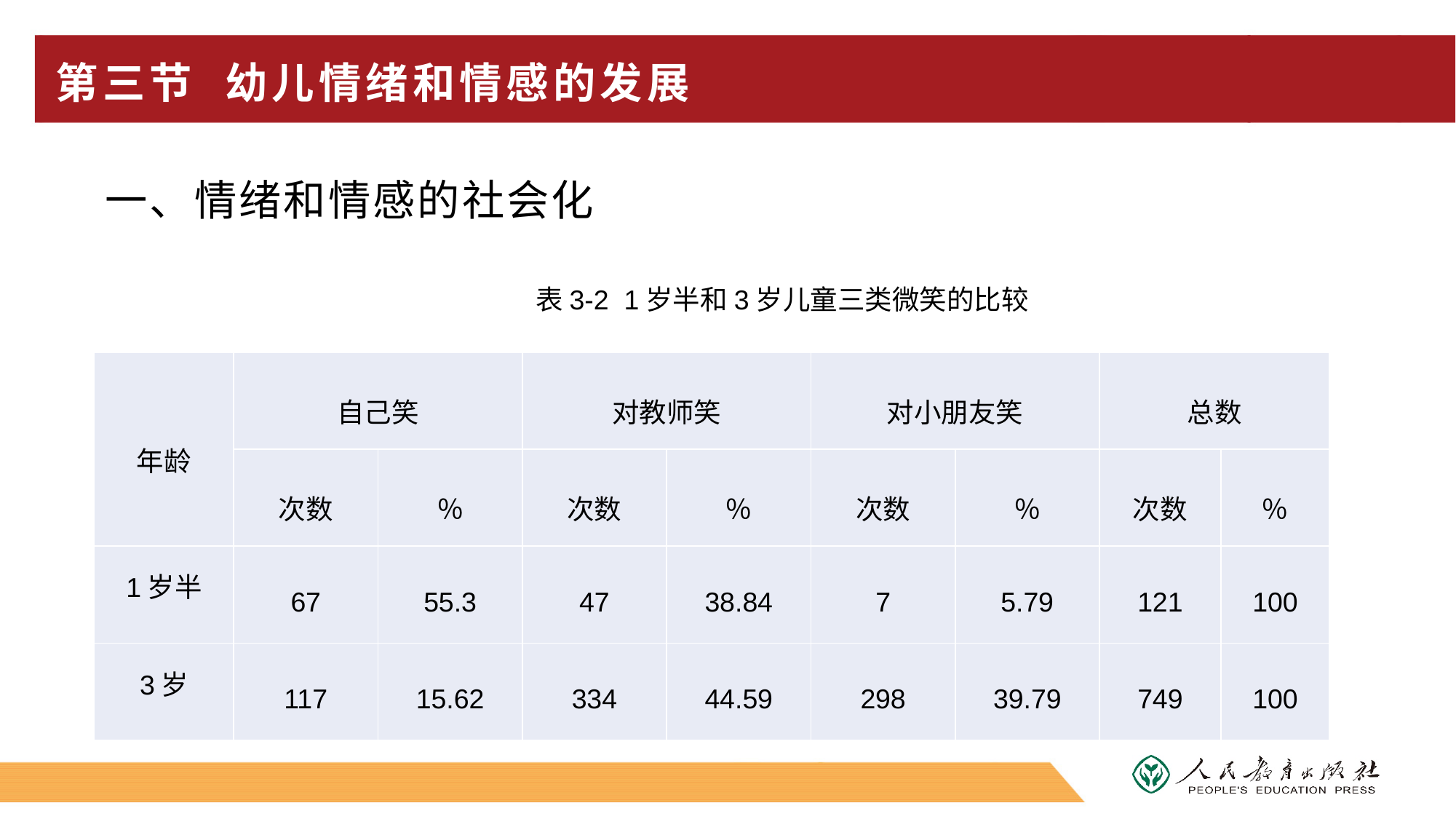

# 第三节  幼儿情绪和情感的发展
一、情绪和情感的社会化

表3-2  1岁半和3岁儿童三类微笑的比较
| 年龄 | 自己笑 |  | 对教师笑 |  | 对小朋友笑 |  | 总数 |  |
| --- | --- | --- | --- | --- | --- | --- | --- | --- |
|  | 次数 | ％ | 次数 | ％ | 次数 | ％ | 次数 | ％ |
| 1岁半 | 67 | 55.3 | 47 | 38.84 | 7 | 5.79 | 121 | 100 |
| 3岁 | 117 | 15.62 | 334 | 44.59 | 298 | 39.79 | 749 | 100 |